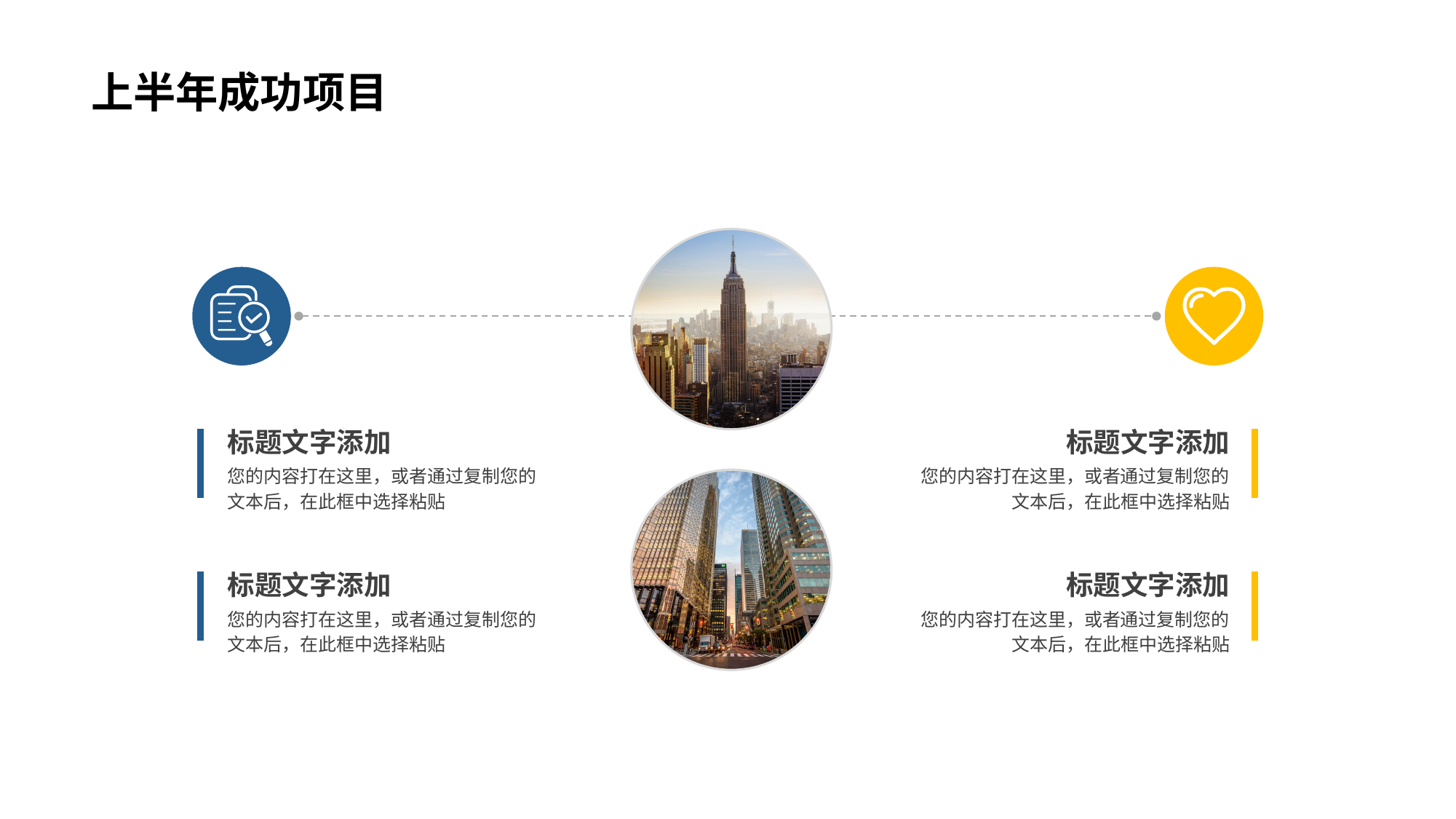

# 上半年成功项目

标题文字添加
您的内容打在这里，或者通过复制您的文本后，在此框中选择粘贴
标题文字添加
您的内容打在这里，或者通过复制您的文本后，在此框中选择粘贴

标题文字添加
您的内容打在这里，或者通过复制您的文本后，在此框中选择粘贴
标题文字添加
您的内容打在这里，或者通过复制您的文本后，在此框中选择粘贴